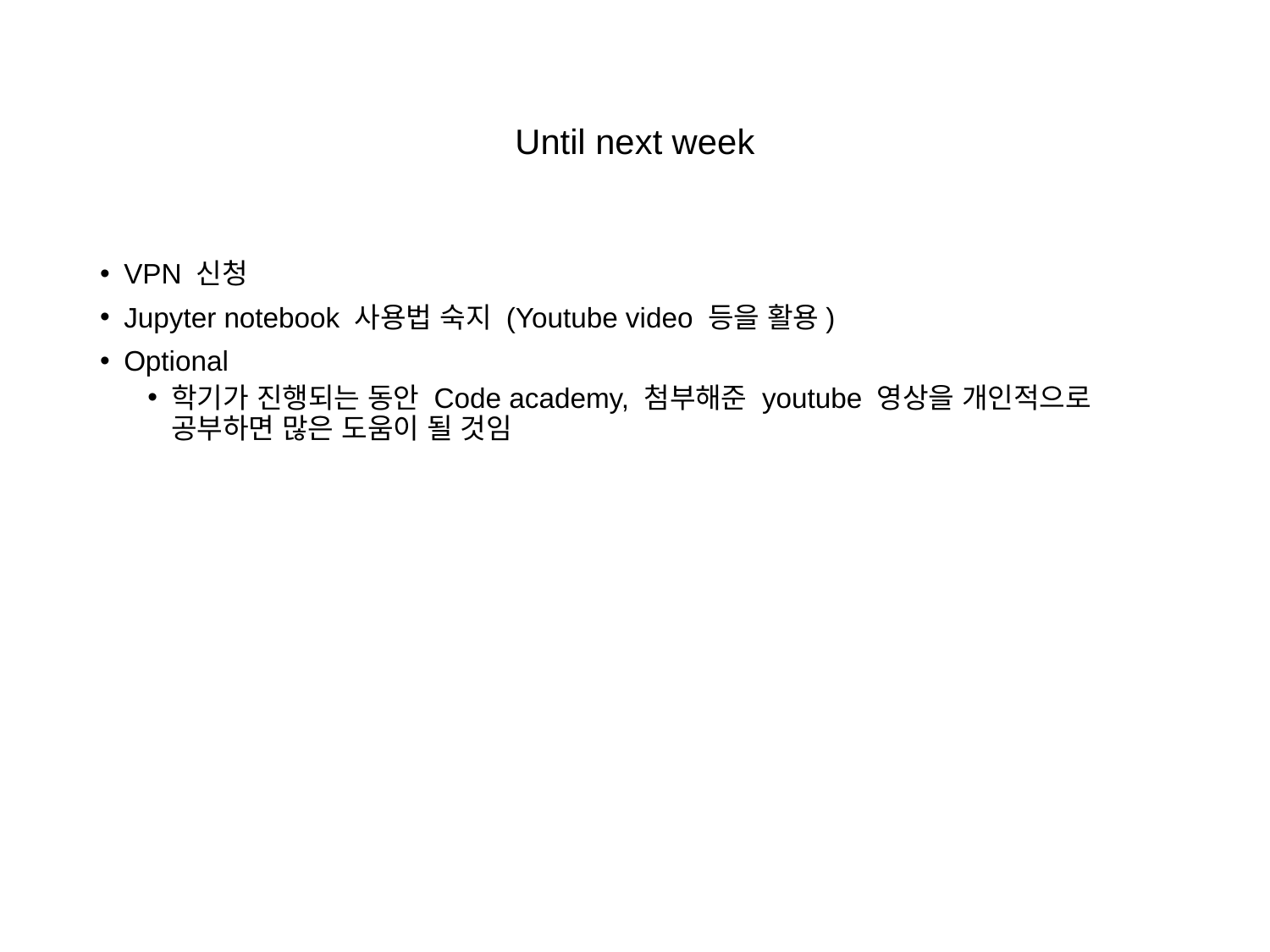

# Until next week
VPN 신청
Jupyter notebook 사용법 숙지 (Youtube video 등을 활용)
Optional
학기가 진행되는 동안 Code academy, 첨부해준 youtube 영상을 개인적으로 공부하면 많은 도움이 될 것임